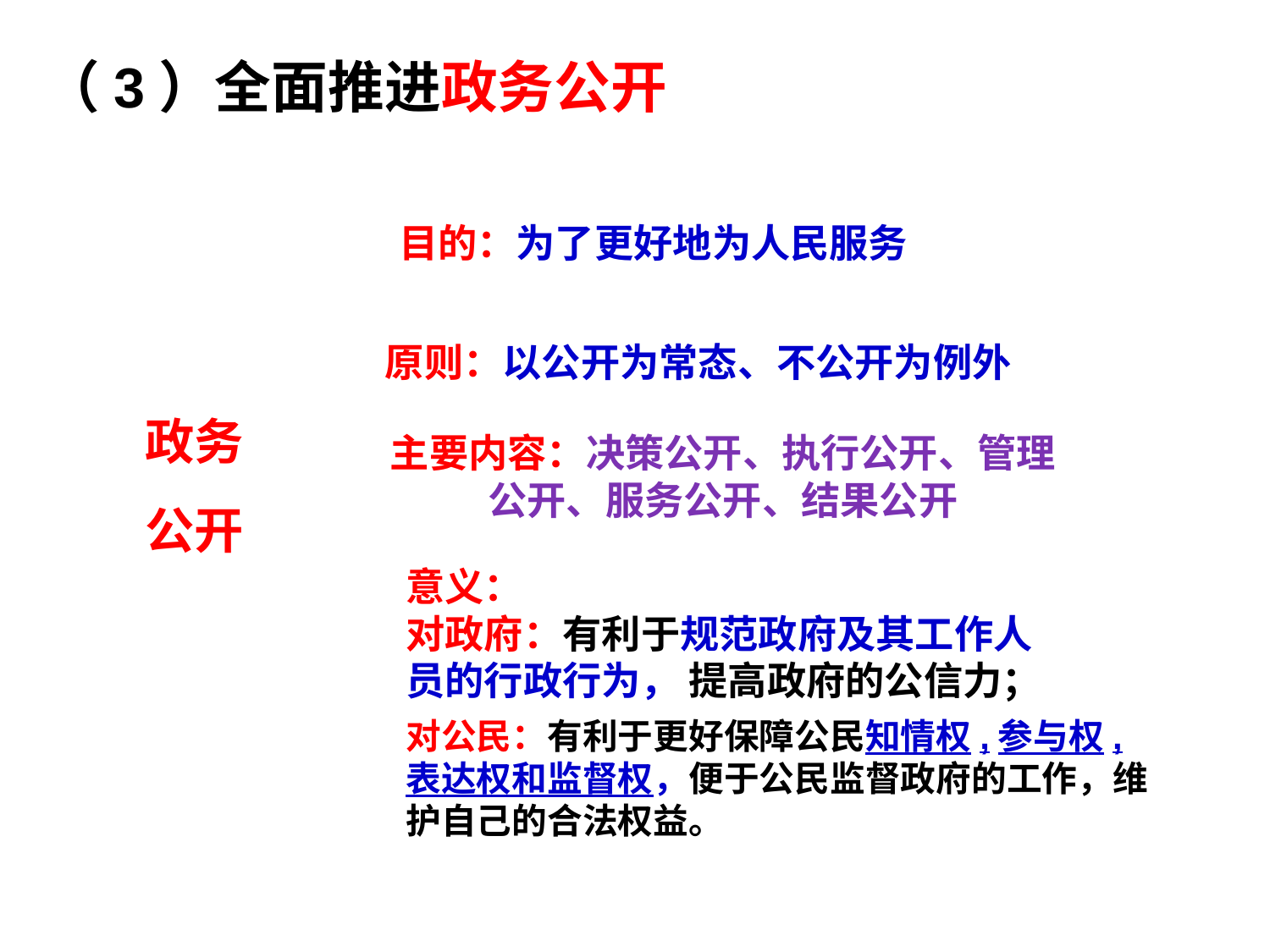

（3）全面推进政务公开
目的：为了更好地为人民服务
原则：以公开为常态、不公开为例外
政务
公开
主要内容：决策公开、执行公开、管理公开、服务公开、结果公开
意义：
对政府：有利于规范政府及其工作人员的行政行为， 提高政府的公信力；
对公民：有利于更好保障公民知情权,参与权,表达权和监督权，便于公民监督政府的工作，维护自己的合法权益。